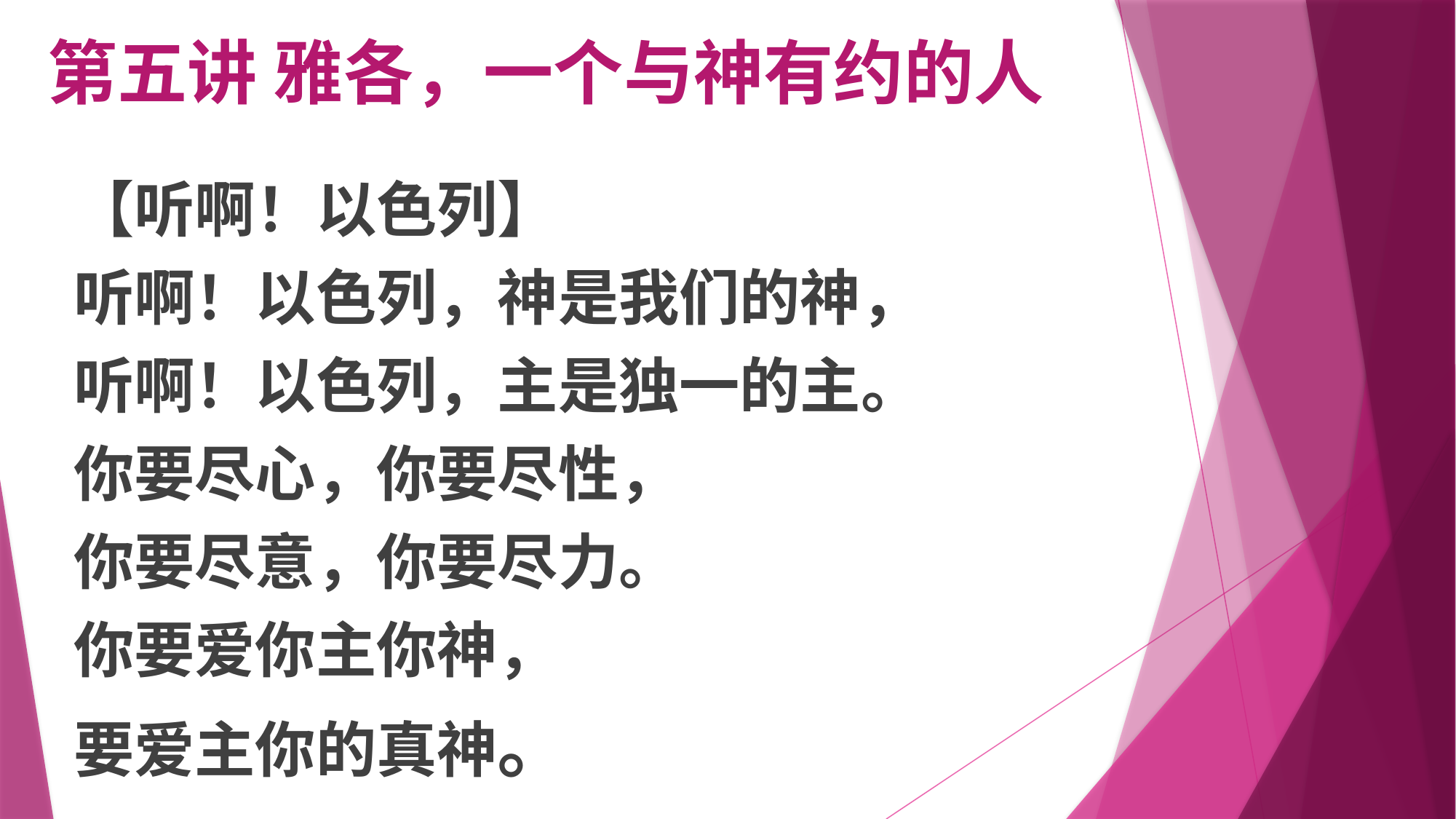

# 第五讲 雅各，一个与神有约的人
【听啊！以色列】
听啊！以色列，神是我们的神，
听啊！以色列，主是独一的主。
你要尽心，你要尽性，
你要尽意，你要尽力。
你要爱你主你神，
要爱主你的真神。